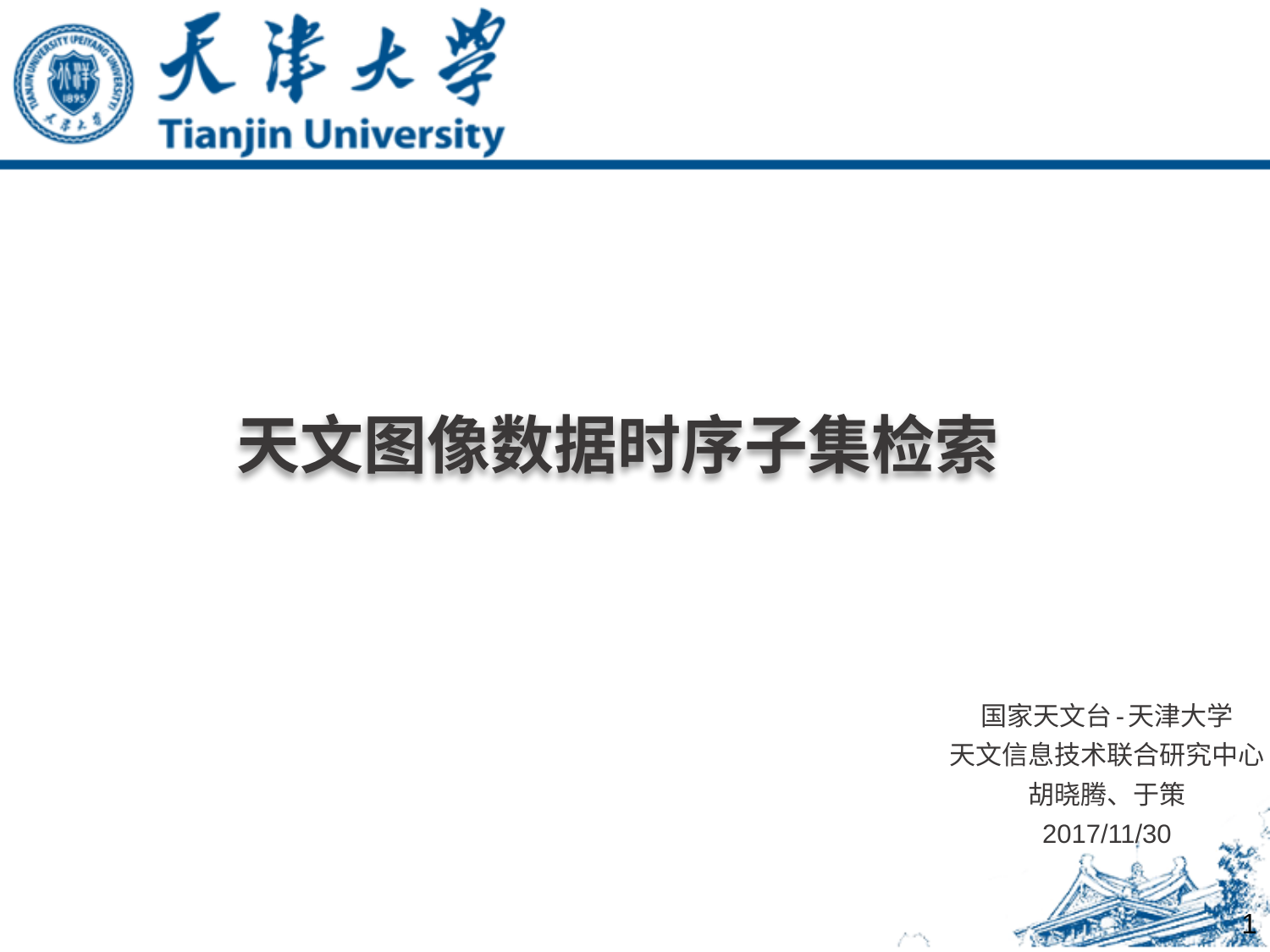

# 天文图像数据时序子集检索
国家天文台-天津大学
天文信息技术联合研究中心
胡晓腾、于策
2017/11/30

1